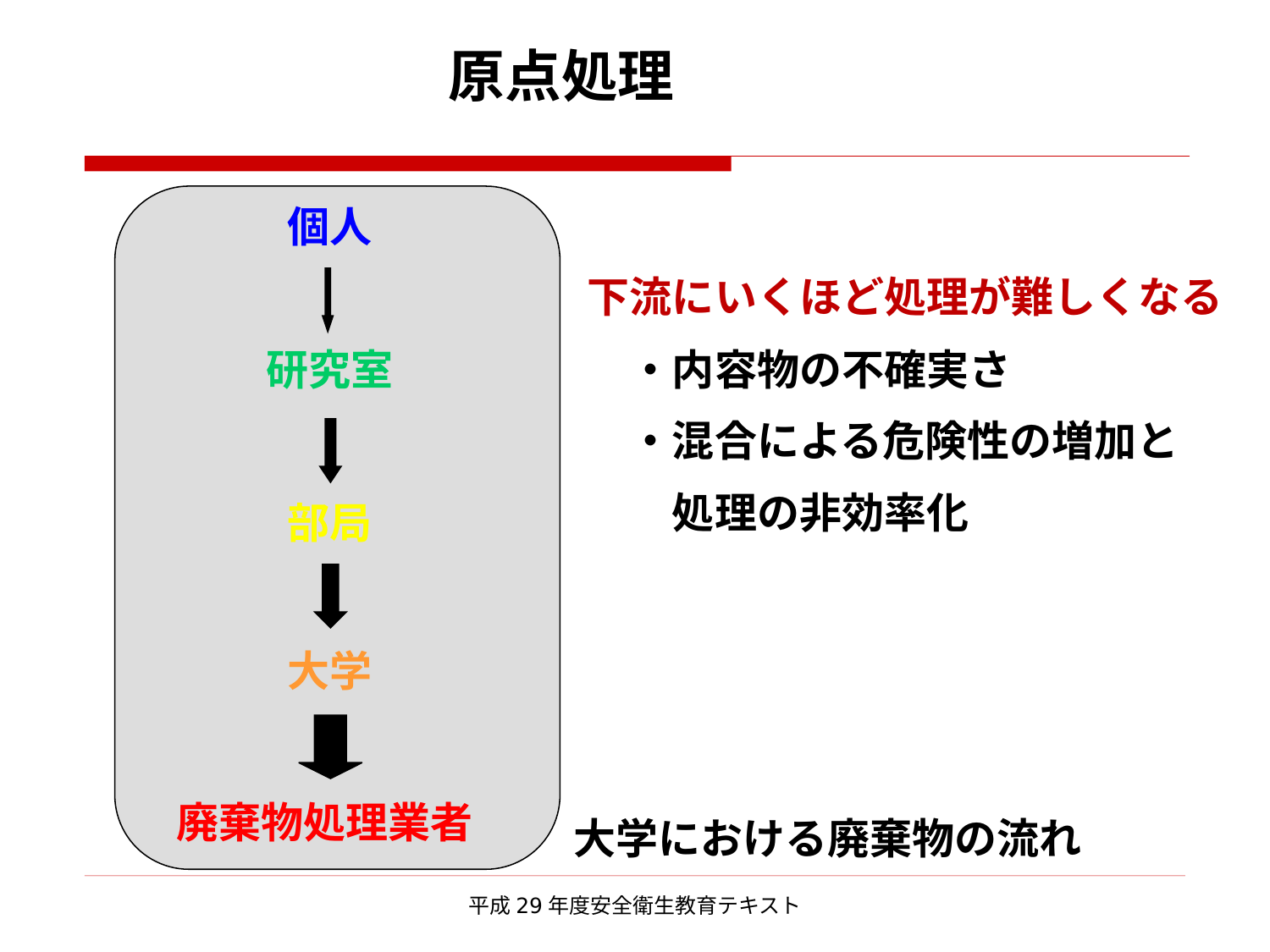

原点処理

個人
下流にいくほど処理が難しくなる
　・内容物の不確実さ
　・混合による危険性の増加と
　　処理の非効率化

研究室

部局

大学

廃棄物処理業者
大学における廃棄物の流れ
平成29年度安全衛生教育テキスト